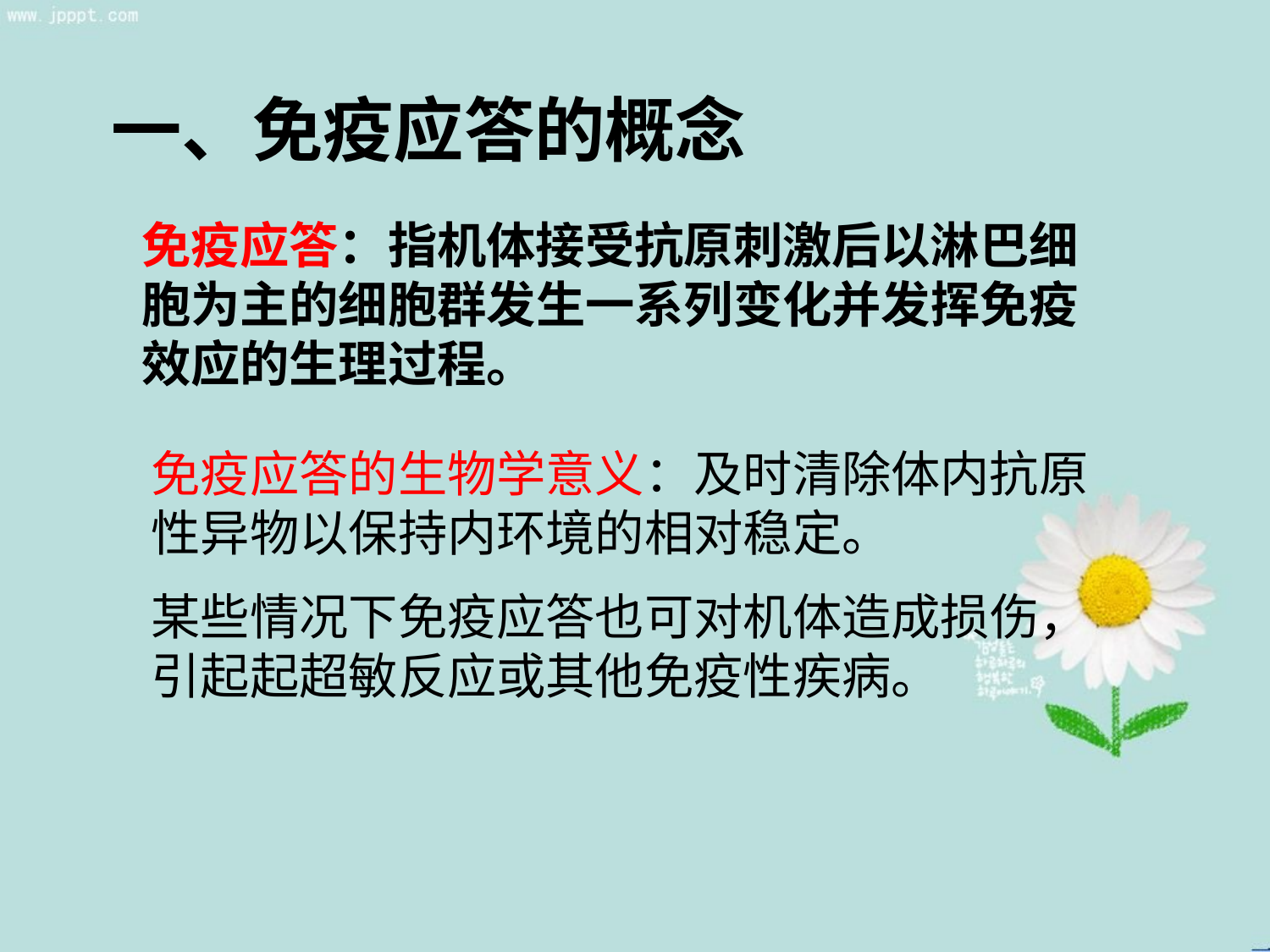

一、免疫应答的概念
免疫应答：指机体接受抗原刺激后以淋巴细胞为主的细胞群发生一系列变化并发挥免疫效应的生理过程。
免疫应答的生物学意义：及时清除体内抗原性异物以保持内环境的相对稳定。
某些情况下免疫应答也可对机体造成损伤，引起起超敏反应或其他免疫性疾病。